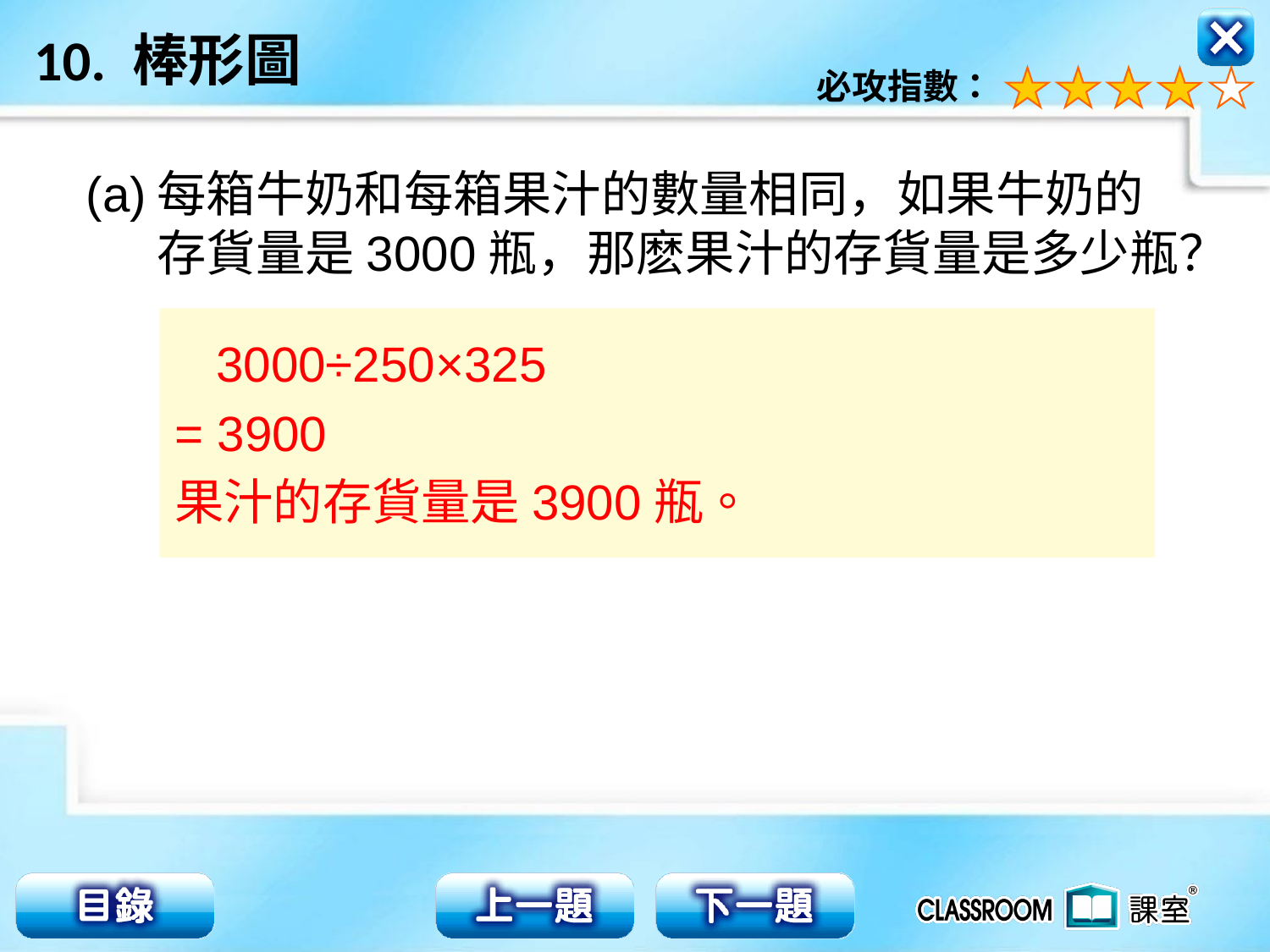

每箱牛奶和每箱果汁的數量相同，如果牛奶的存貨量是3000瓶，那麽果汁的存貨量是多少瓶？

   3000÷250×325
= 3900
果汁的存貨量是3900瓶。